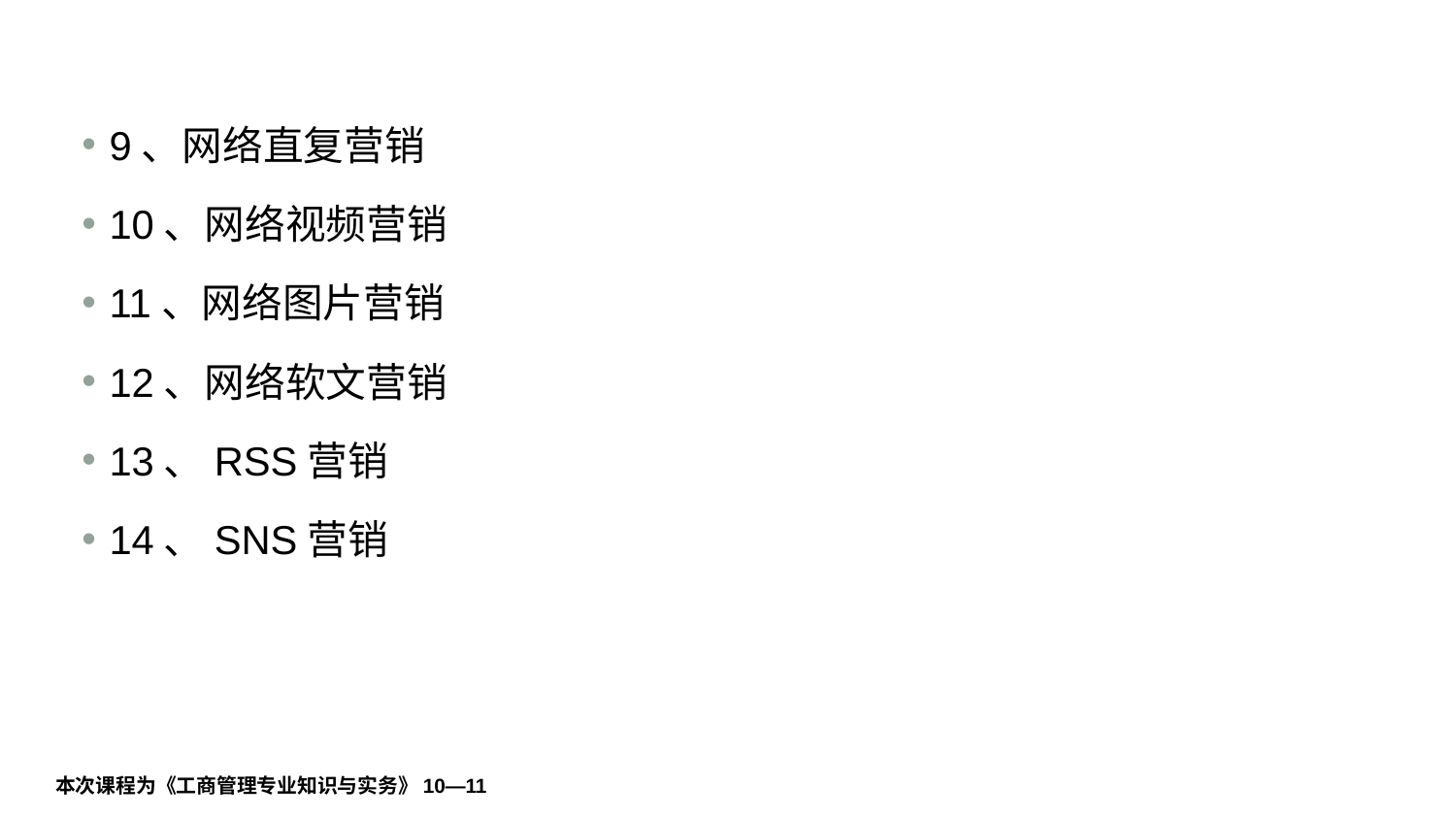

#
9、网络直复营销
10、网络视频营销
11、网络图片营销
12、网络软文营销
13、RSS营销
14、SNS营销